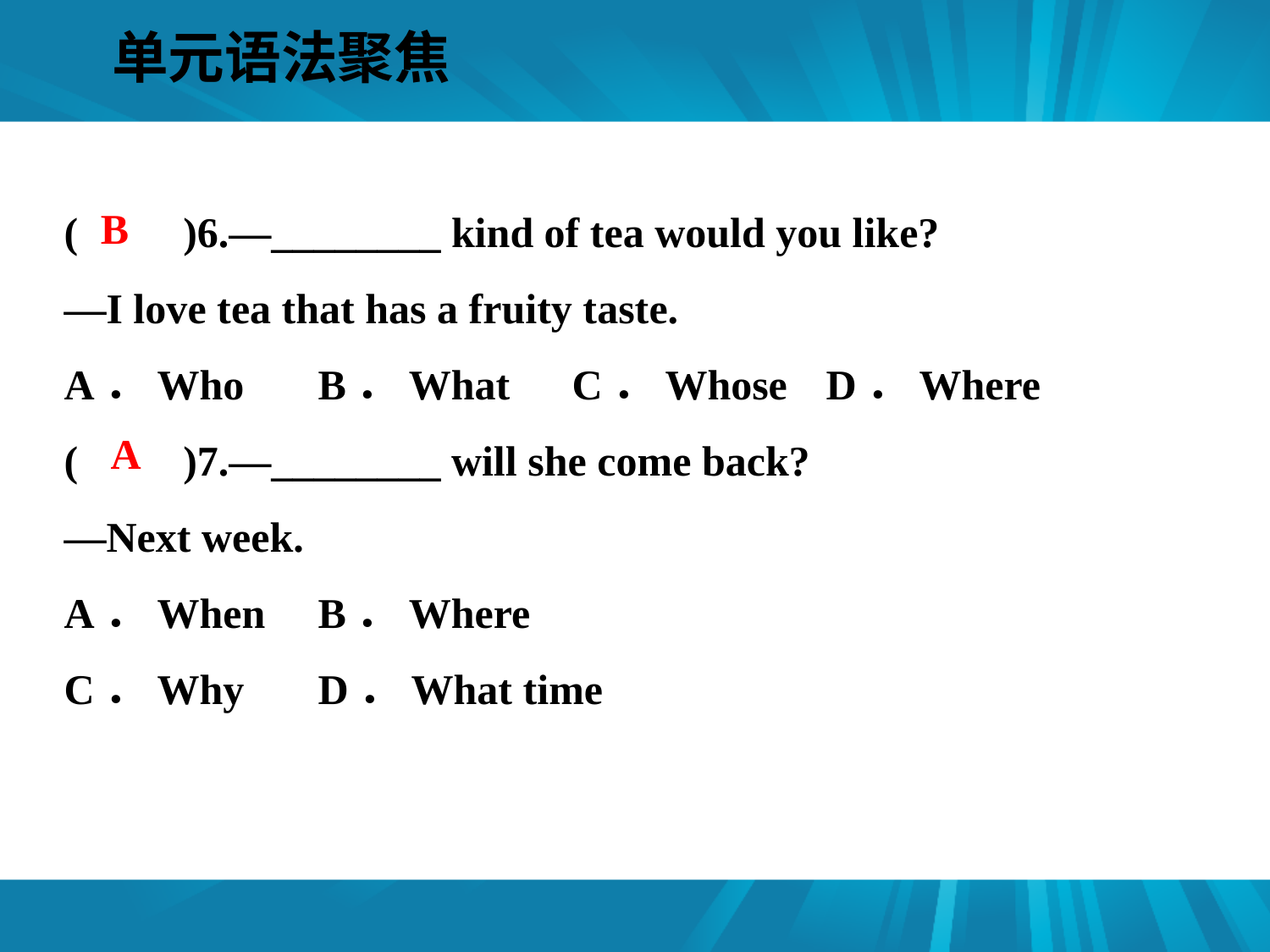

单元语法聚焦
#
(　　)6.—________ kind of tea would you like?
—I love tea that has a fruity taste.
A．Who  	B．What	C．Whose  	D．Where
(　　)7.—________ will she come back?
—Next week.
A．When  	B．Where
C．Why  	D．What time
B
A